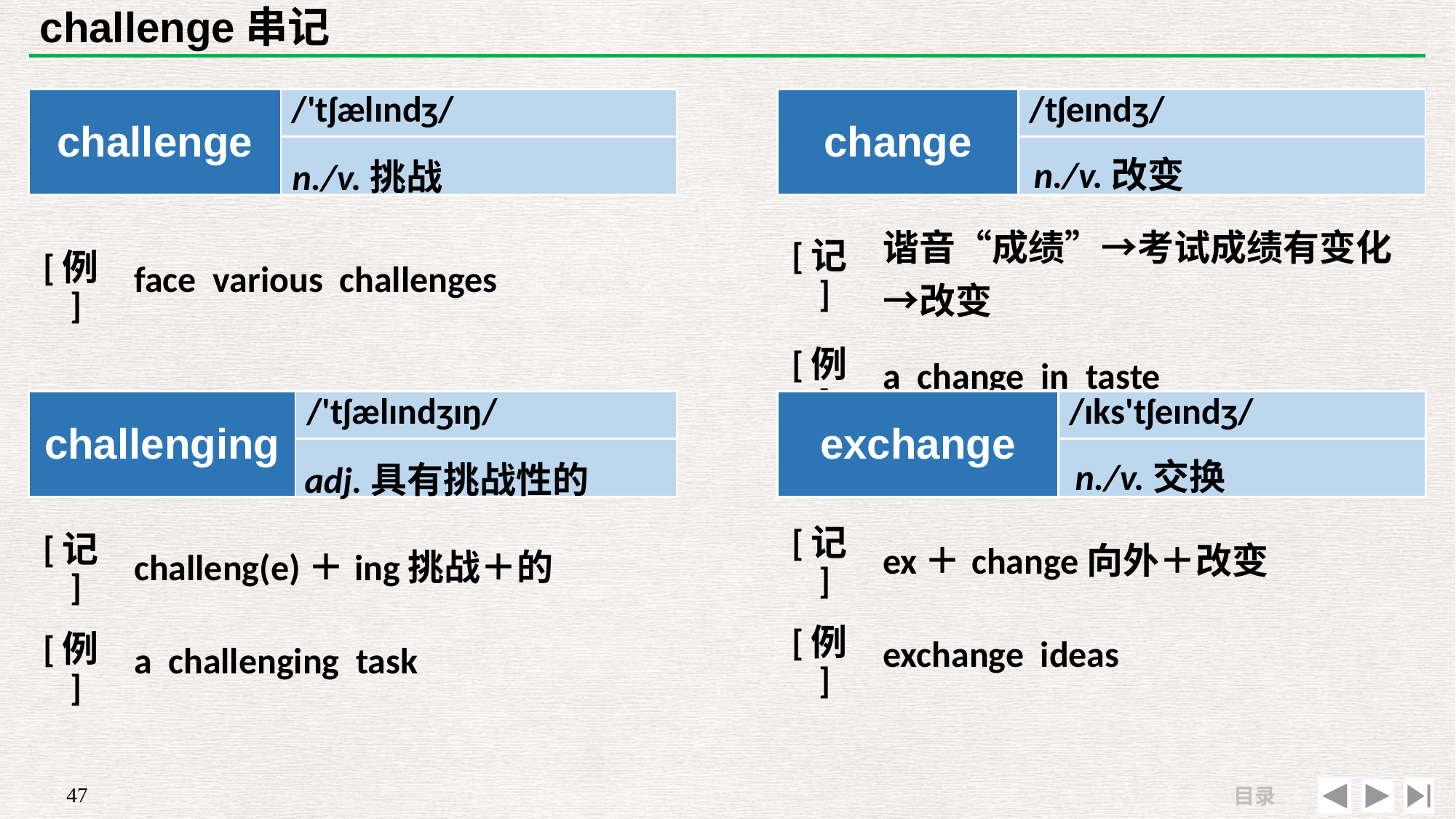

# challenge串记

| challenge | /'tʃælɪndʒ/ |
| --- | --- |
|  |  |
| change | /tʃeɪndʒ/ |
| --- | --- |
|  |  |
n./v.改变
n./v.挑战
|  |  |
| --- | --- |
| [例] | face various challenges |
| [记] | 谐音“成绩”→考试成绩有变化→改变 |
| --- | --- |
| [例] | a change in taste |
| challenging | /'tʃælɪndʒɪŋ/ |
| --- | --- |
|  |  |
| exchange | /ɪks'tʃeɪndʒ/ |
| --- | --- |
|  |  |
n./v.交换
adj.具有挑战性的
| [记] | ex＋change向外＋改变 |
| --- | --- |
| [例] | exchange ideas |
| [记] | challeng(e)＋ing挑战＋的 |
| --- | --- |
| [例] | a challenging task |